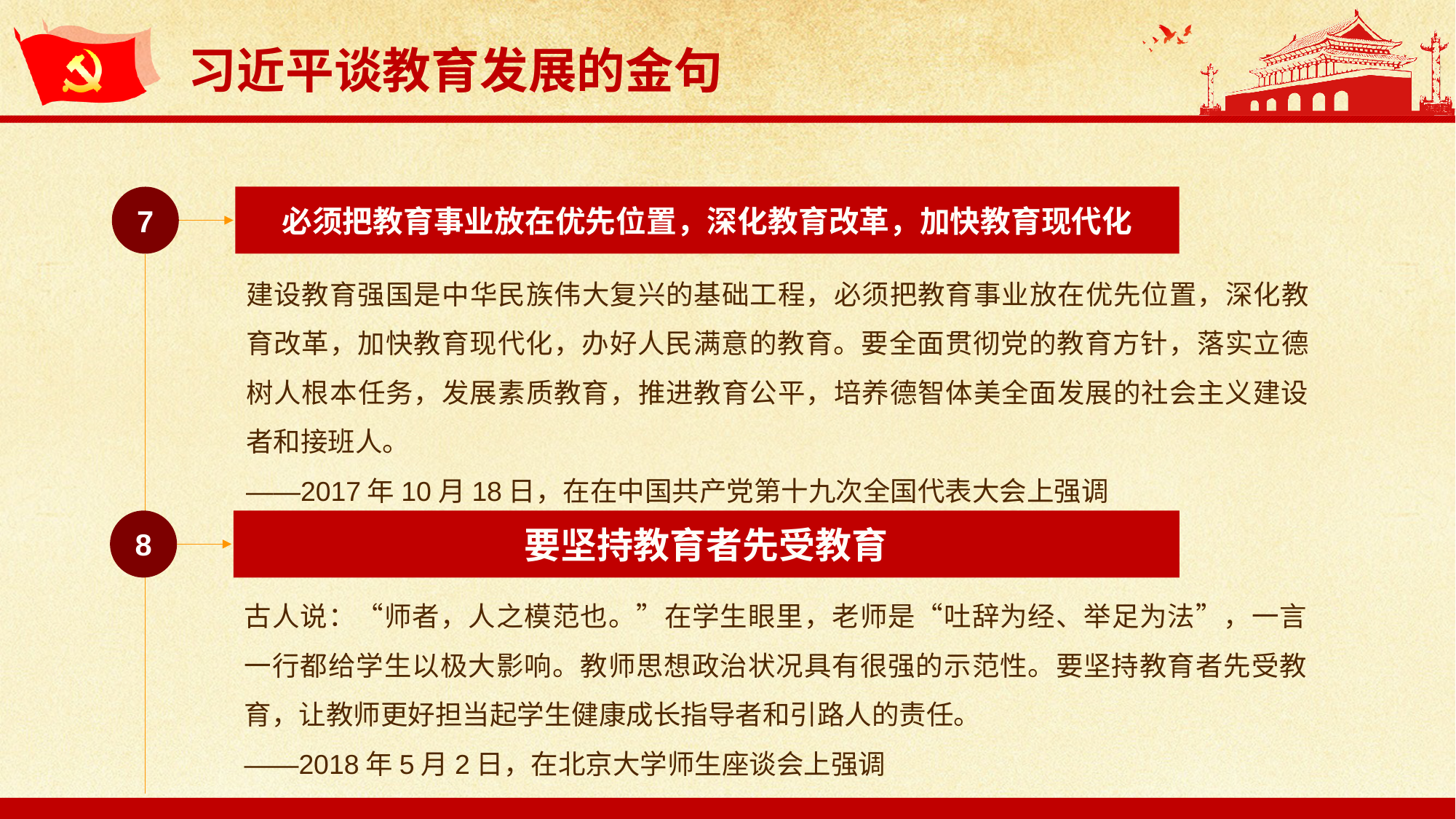

7
必须把教育事业放在优先位置，深化教育改革，加快教育现代化
建设教育强国是中华民族伟大复兴的基础工程，必须把教育事业放在优先位置，深化教育改革，加快教育现代化，办好人民满意的教育。要全面贯彻党的教育方针，落实立德树人根本任务，发展素质教育，推进教育公平，培养德智体美全面发展的社会主义建设者和接班人。
——2017年10月18日，在在中国共产党第十九次全国代表大会上强调
8
要坚持教育者先受教育
古人说：“师者，人之模范也。”在学生眼里，老师是“吐辞为经、举足为法”，一言一行都给学生以极大影响。教师思想政治状况具有很强的示范性。要坚持教育者先受教育，让教师更好担当起学生健康成长指导者和引路人的责任。
——2018年5月2日，在北京大学师生座谈会上强调